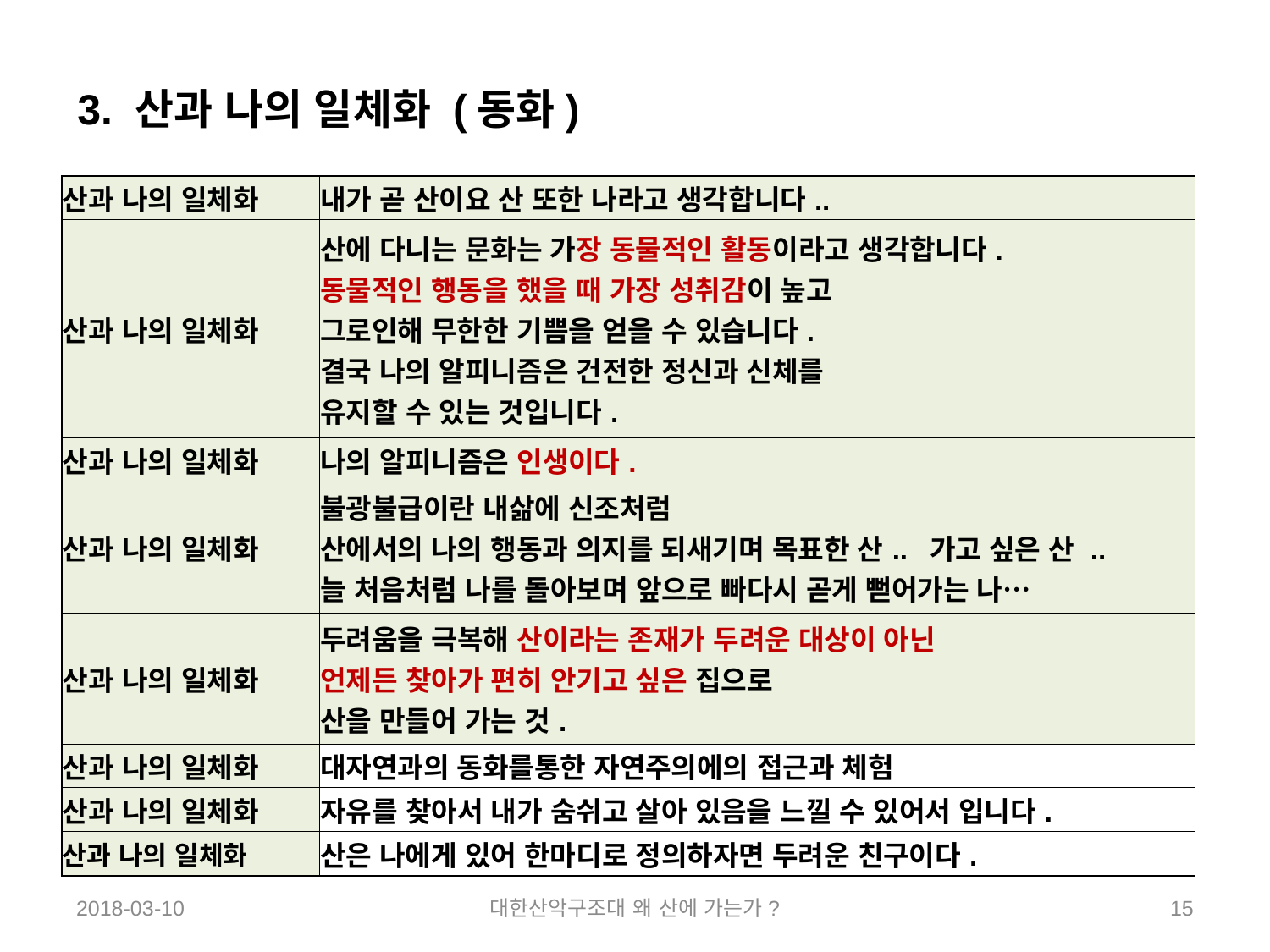

3. 산과 나의 일체화 (동화)
| 산과 나의 일체화 | 내가 곧 산이요 산 또한 나라고 생각합니다.. |
| --- | --- |
| 산과 나의 일체화 | 산에 다니는 문화는 가장 동물적인 활동이라고 생각합니다. 동물적인 행동을 했을 때 가장 성취감이 높고 그로인해 무한한 기쁨을 얻을 수 있습니다. 결국 나의 알피니즘은 건전한 정신과 신체를 유지할 수 있는 것입니다. |
| 산과 나의 일체화 | 나의 알피니즘은 인생이다. |
| 산과 나의 일체화 | 불광불급이란 내삶에 신조처럼 산에서의 나의 행동과 의지를 되새기며 목표한 산.. 가고 싶은 산 .. 늘 처음처럼 나를 돌아보며 앞으로 빠다시 곧게 뻗어가는 나… |
| 산과 나의 일체화 | 두려움을 극복해 산이라는 존재가 두려운 대상이 아닌 언제든 찾아가 편히 안기고 싶은 집으로 산을 만들어 가는 것. |
| 산과 나의 일체화 | 대자연과의 동화를통한 자연주의에의 접근과 체험 |
| 산과 나의 일체화 | 자유를 찾아서 내가 숨쉬고 살아 있음을 느낄 수 있어서 입니다. |
| 산과 나의 일체화 | 산은 나에게 있어 한마디로 정의하자면 두려운 친구이다. |
2018-03-10
대한산악구조대 왜 산에 가는가?
15